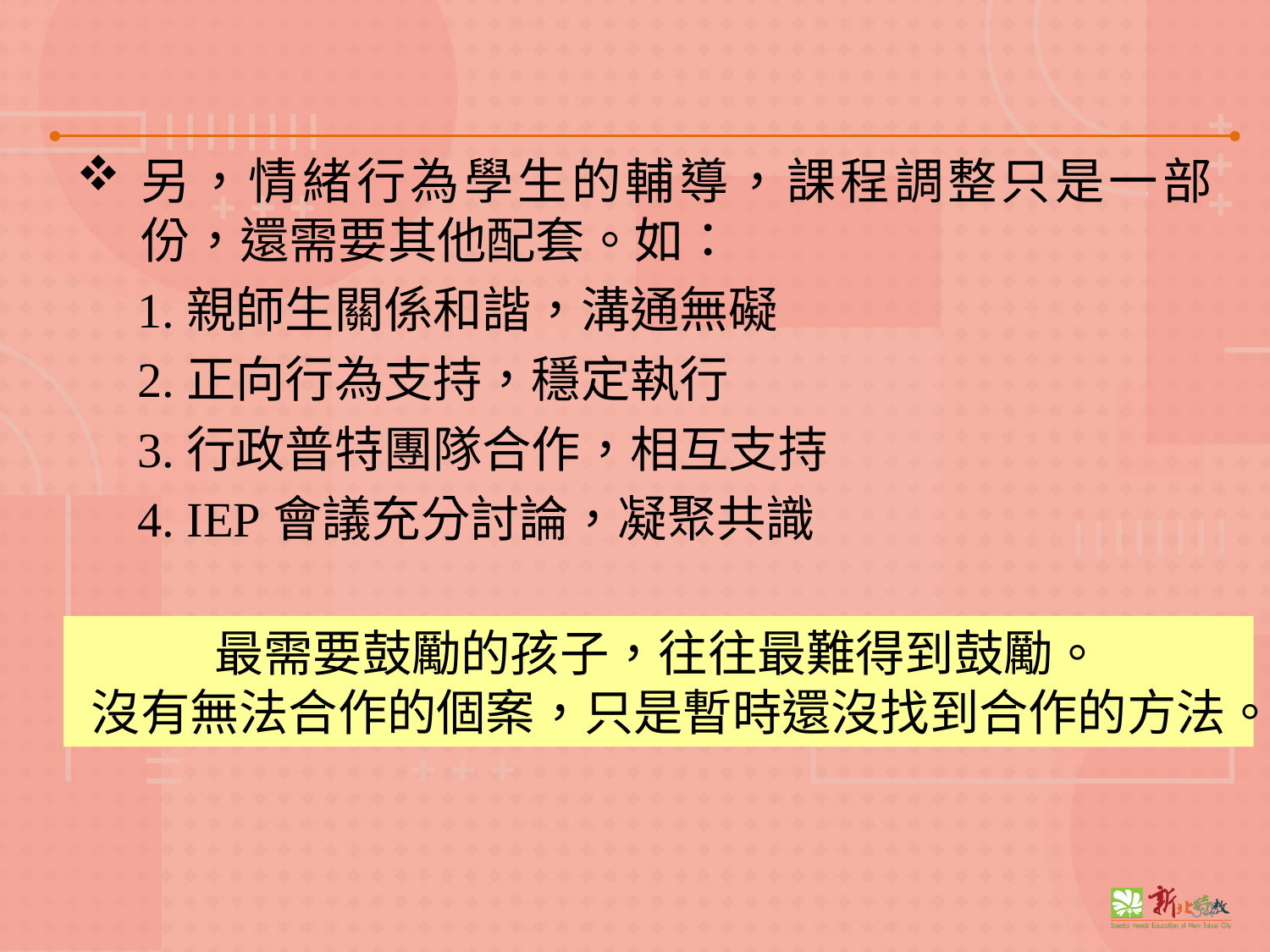

另，情緒行為學生的輔導，課程調整只是一部份，還需要其他配套。如：
     1.親師生關係和諧，溝通無礙
     2.正向行為支持，穩定執行
     3.行政普特團隊合作，相互支持
     4. IEP會議充分討論，凝聚共識

最需要鼓勵的孩子，往往最難得到鼓勵。
沒有無法合作的個案，只是暫時還沒找到合作的方法。
34